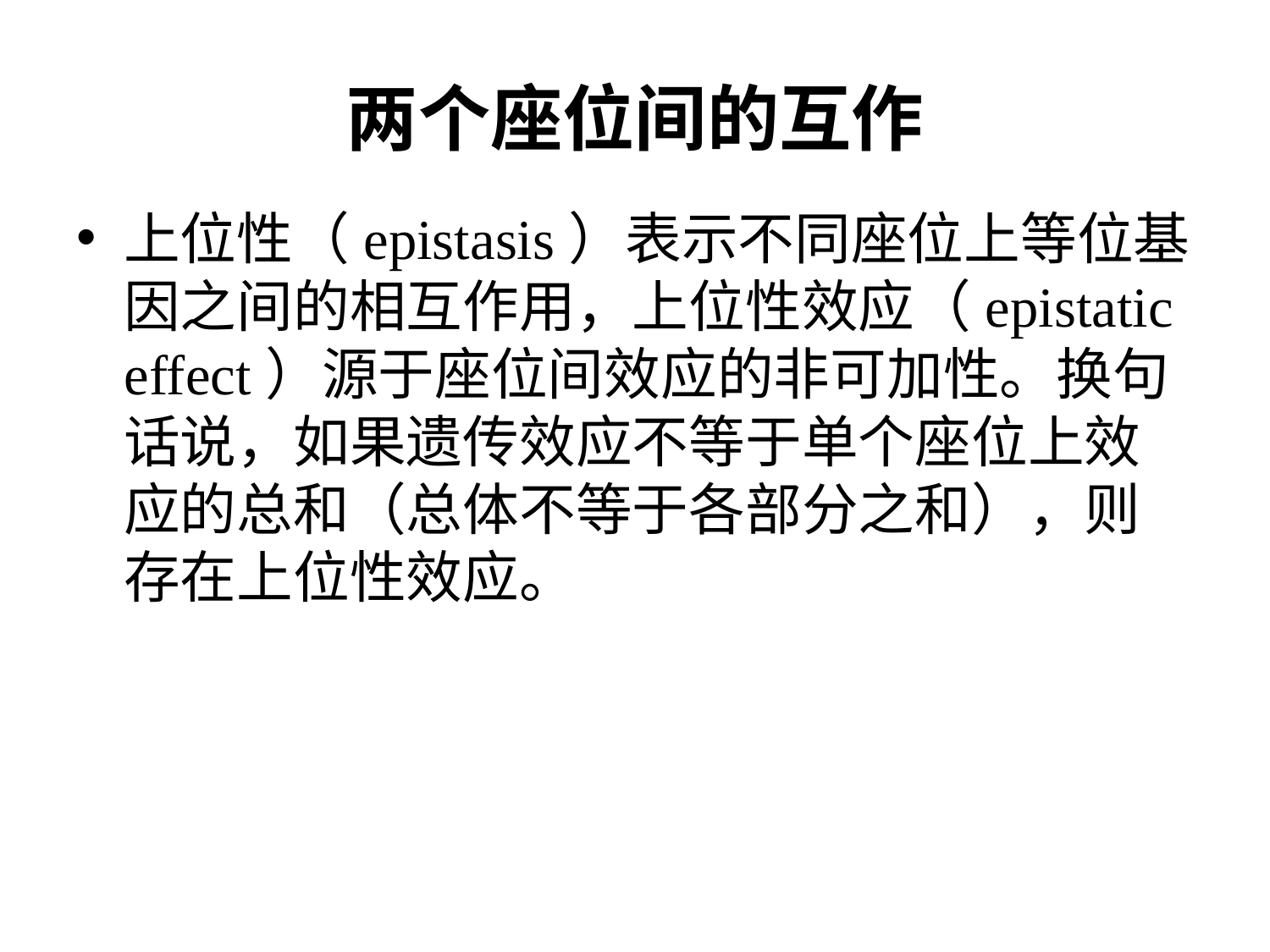

# 两个座位间的互作
上位性（epistasis）表示不同座位上等位基因之间的相互作用，上位性效应（epistatic effect）源于座位间效应的非可加性。换句话说，如果遗传效应不等于单个座位上效应的总和（总体不等于各部分之和），则存在上位性效应。